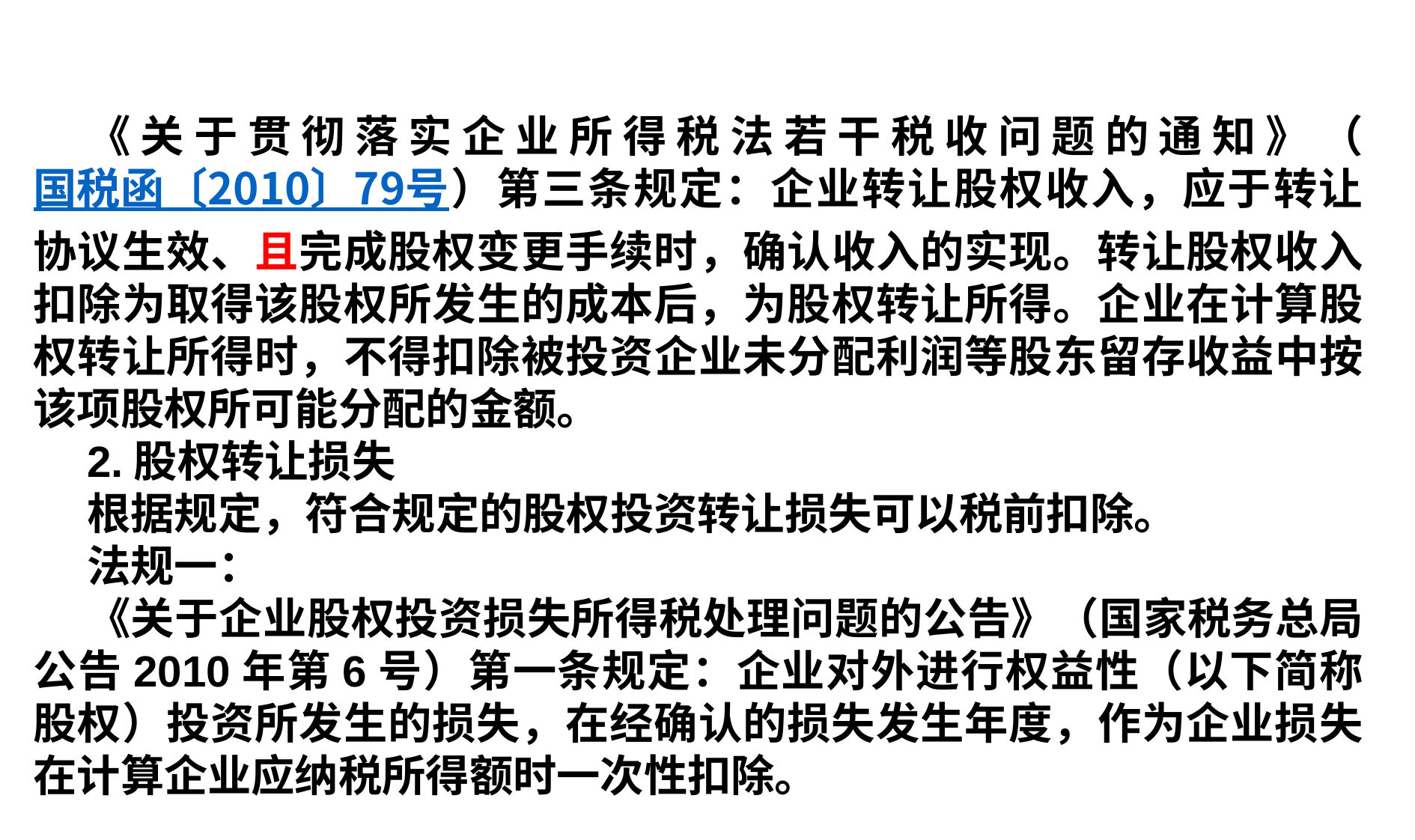

《关于贯彻落实企业所得税法若干税收问题的通知》（国税函〔2010〕79号）第三条规定：企业转让股权收入，应于转让协议生效、且完成股权变更手续时，确认收入的实现。转让股权收入扣除为取得该股权所发生的成本后，为股权转让所得。企业在计算股权转让所得时，不得扣除被投资企业未分配利润等股东留存收益中按该项股权所可能分配的金额。
2.股权转让损失
根据规定，符合规定的股权投资转让损失可以税前扣除。
法规一：
《关于企业股权投资损失所得税处理问题的公告》（国家税务总局公告2010年第6号）第一条规定：企业对外进行权益性（以下简称股权）投资所发生的损失，在经确认的损失发生年度，作为企业损失在计算企业应纳税所得额时一次性扣除。